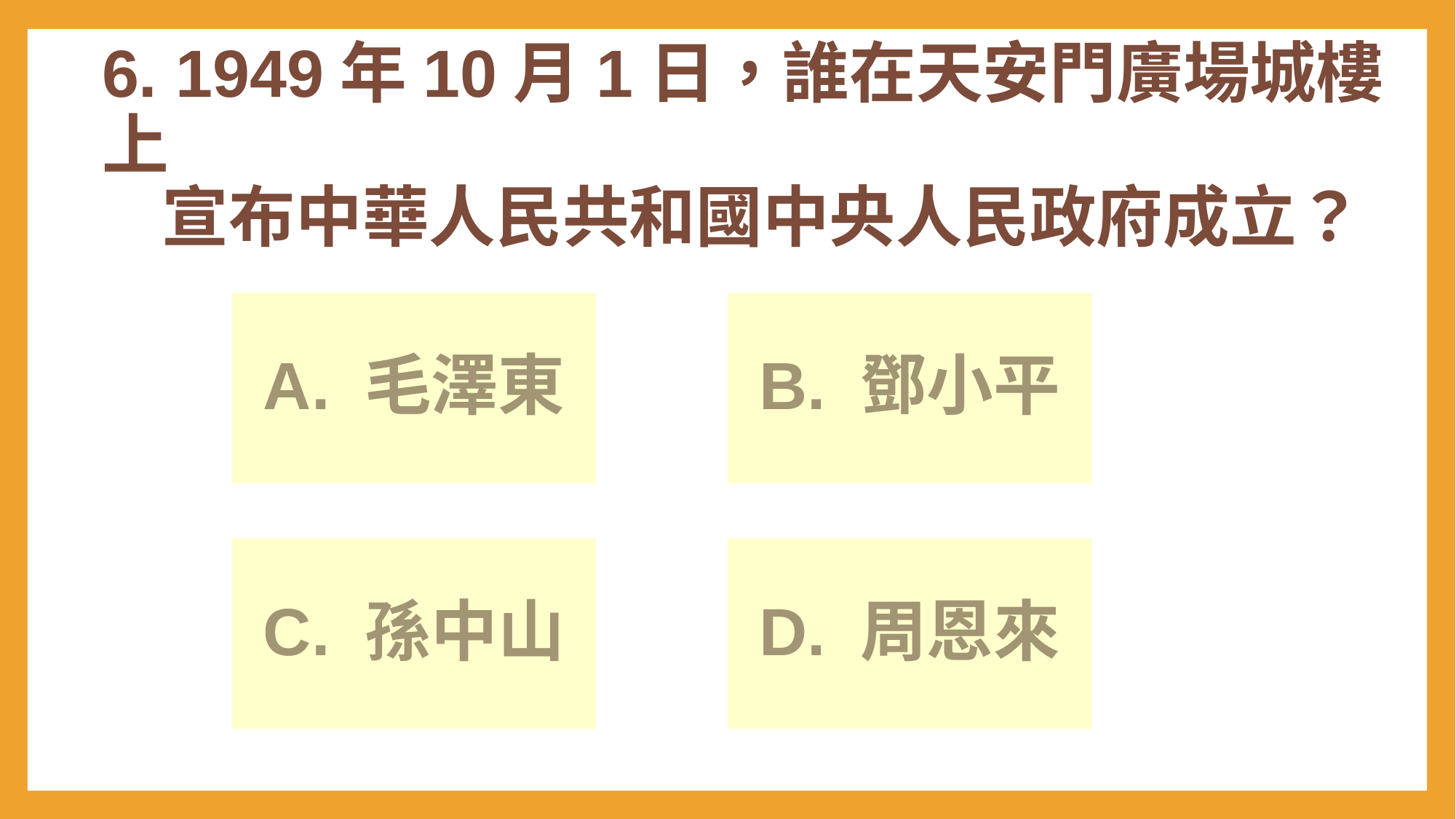

# 6. 1949年10月1日，誰在天安門廣場城樓上 宣布中華人民共和國中央人民政府成立？

A. 毛澤東
B. 鄧小平
C. 孫中山
D. 周恩來